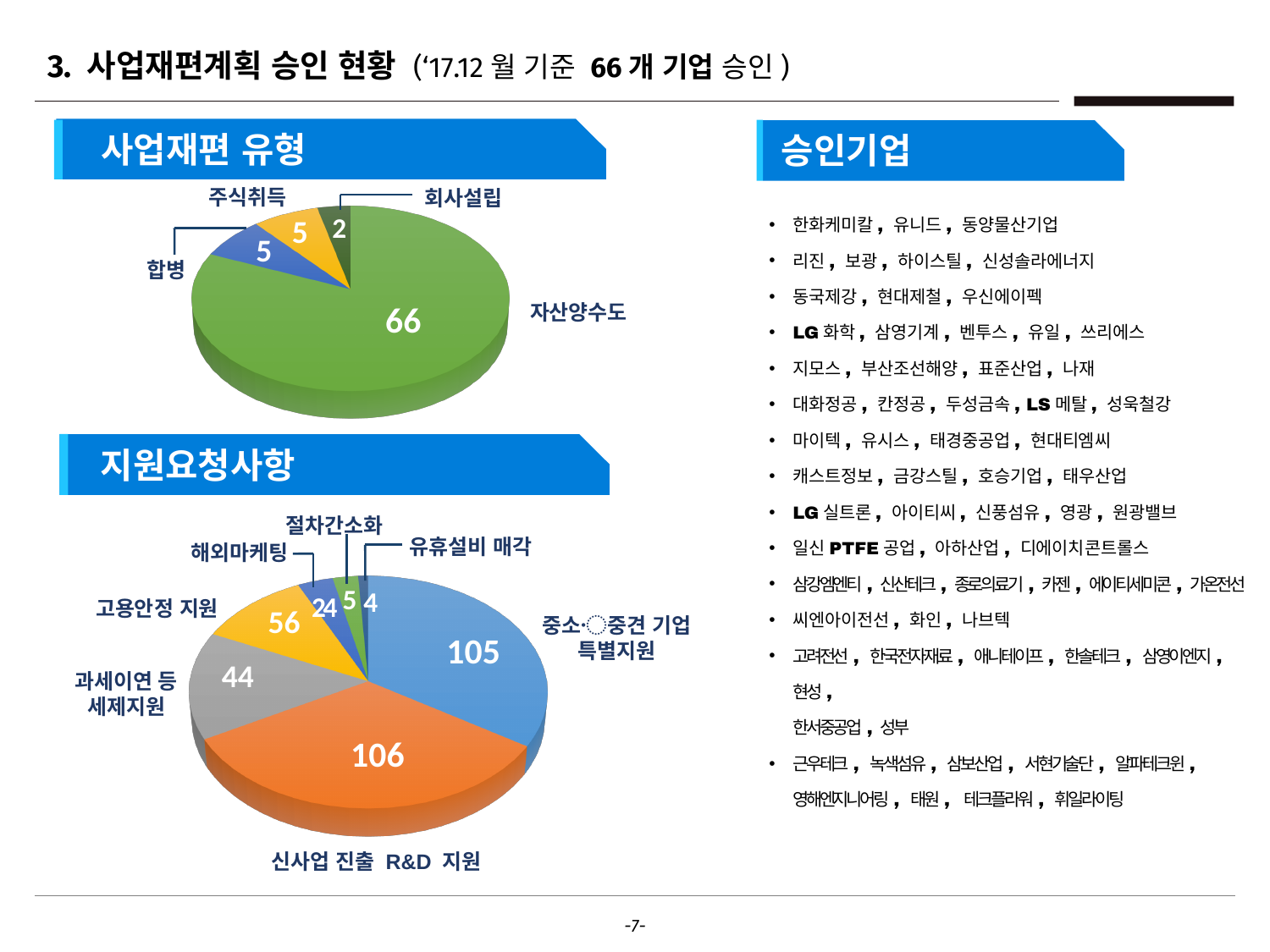

# 3. 사업재편계획 승인 현황 (‘17.12월 기준 66개 기업 승인)

사업재편 유형
승인기업

주식취득
회사설립
한화케미칼, 유니드, 동양물산기업
리진, 보광, 하이스틸, 신성솔라에너지
동국제강, 현대제철, 우신에이펙
LG화학, 삼영기계, 벤투스, 유일, 쓰리에스
지모스, 부산조선해양, 표준산업, 나재
대화정공, 칸정공, 두성금속, LS메탈, 성욱철강
마이텍, 유시스, 태경중공업, 현대티엠씨
캐스트정보, 금강스틸, 호승기업, 태우산업
LG실트론, 아이티씨, 신풍섬유, 영광, 원광밸브
일신PTFE공업, 아하산업, 디에이치콘트롤스
삼강엠엔티, 신산테크, 종로의료기, 카젠, 에이티세미콘, 가온전선
씨엔아이전선, 화인, 나브텍
고려전선,  한국전자재료,  애니테이프,  한솔테크,  삼영이엔지,  현성,
한서중공업, 성부
근우테크,  녹색섬유,  삼보산업,  서현기술단,  알파테크윈, 영해엔지니어링,  태원,   테크플라워,  휘일라이팅

[unsupported chart]

2
5
5
66
합병
자산양수도

지원요청사항
절차간소화
유휴설비 매각
해외마케팅

[unsupported chart]

5
4
24
고용안정 지원
56
중소〮중견 기업
특별지원
105
44
과세이연 등
세제지원
106
신사업 진출 R&D 지원